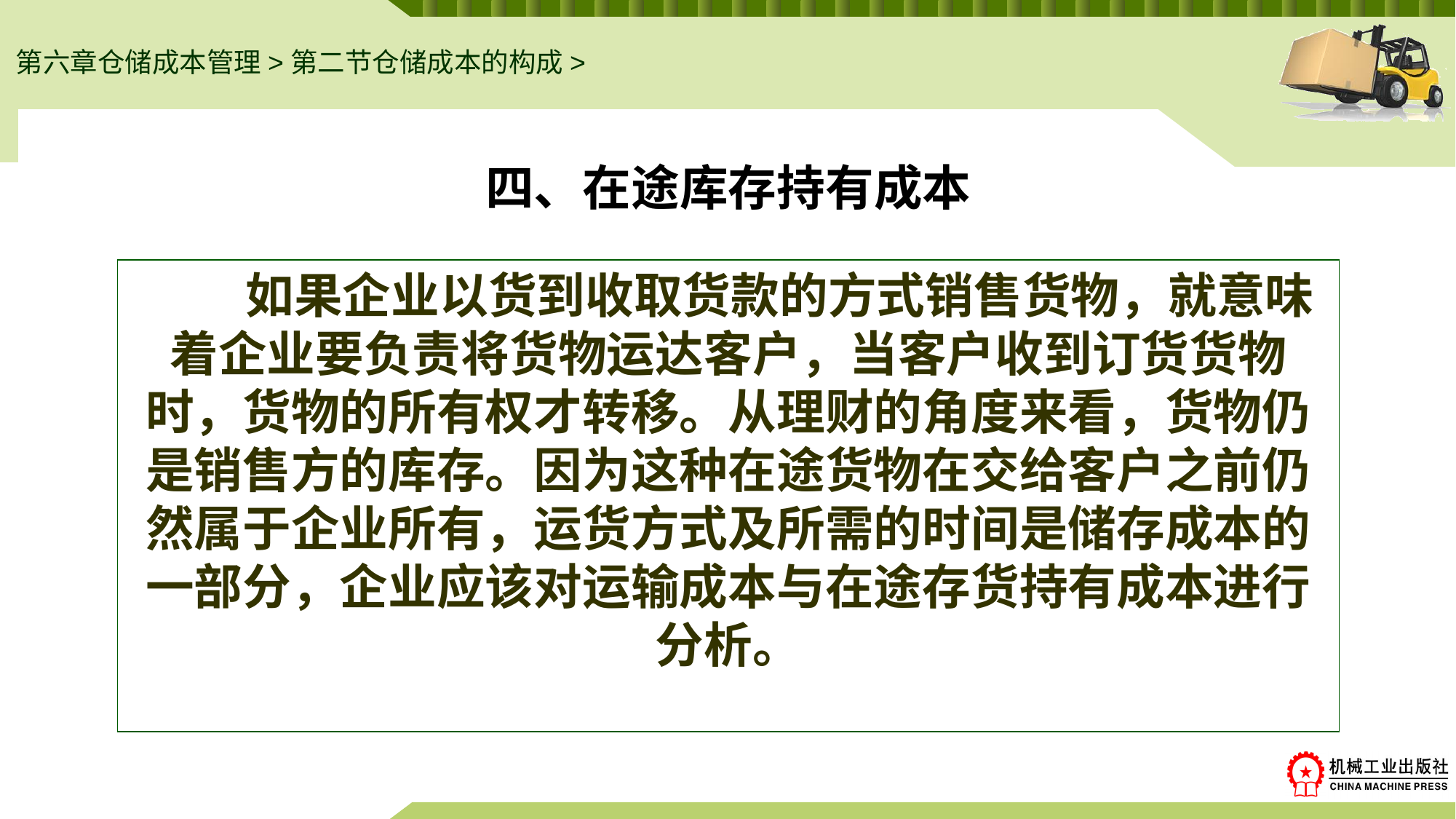

第六章仓储成本管理>第二节仓储成本的构成>
# 四、在途库存持有成本
如果企业以货到收取货款的方式销售货物，就意味着企业要负责将货物运达客户，当客户收到订货货物时，货物的所有权才转移。从理财的角度来看，货物仍是销售方的库存。因为这种在途货物在交给客户之前仍然属于企业所有，运货方式及所需的时间是储存成本的一部分，企业应该对运输成本与在途存货持有成本进行分析。